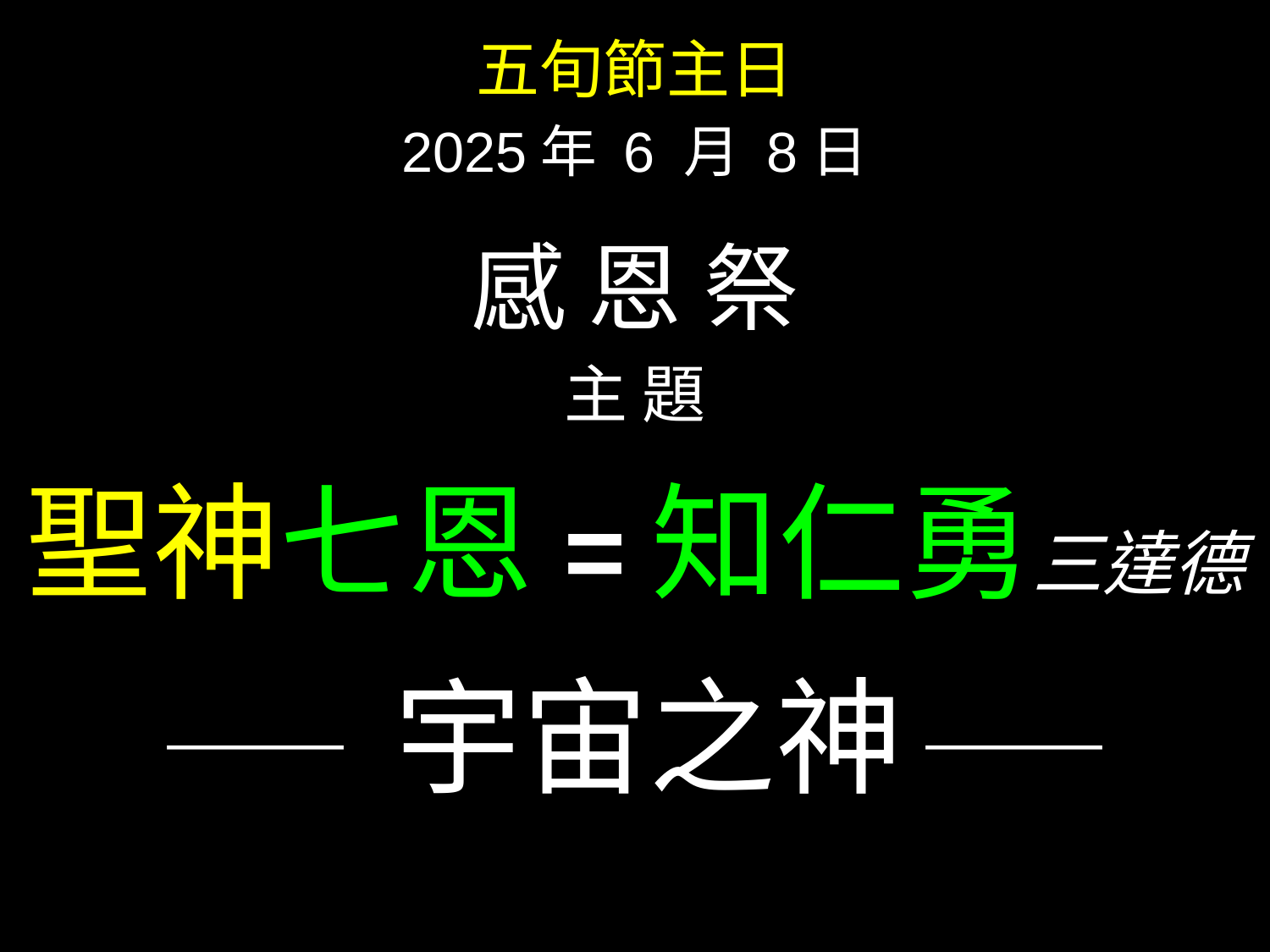

五旬節主日
2025年 6 月 8日

感 恩 祭

主 題
聖神七恩=知仁勇三達德
—— 宇宙之神 ——